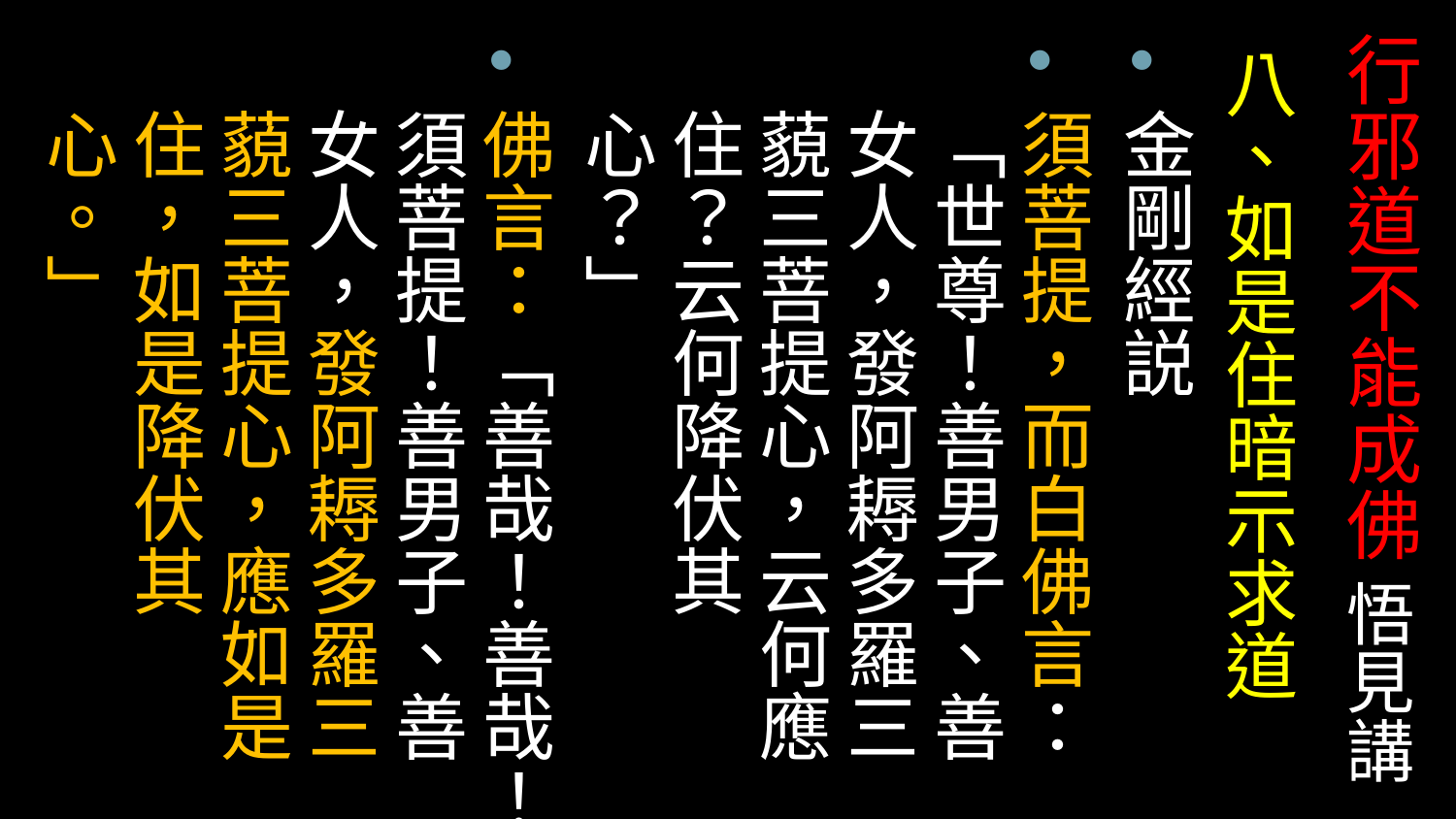

# 行邪道不能成佛 悟見講
八、如是住暗示求道
金剛經説
須菩提，而白佛言：「世尊！善男子、善女人，發阿耨多羅三藐三菩提心，云何應住？云何降伏其心？」
佛言：「善哉！善哉！須菩提！善男子、善女人，發阿耨多羅三藐三菩提心，應如是住，如是降伏其心。」